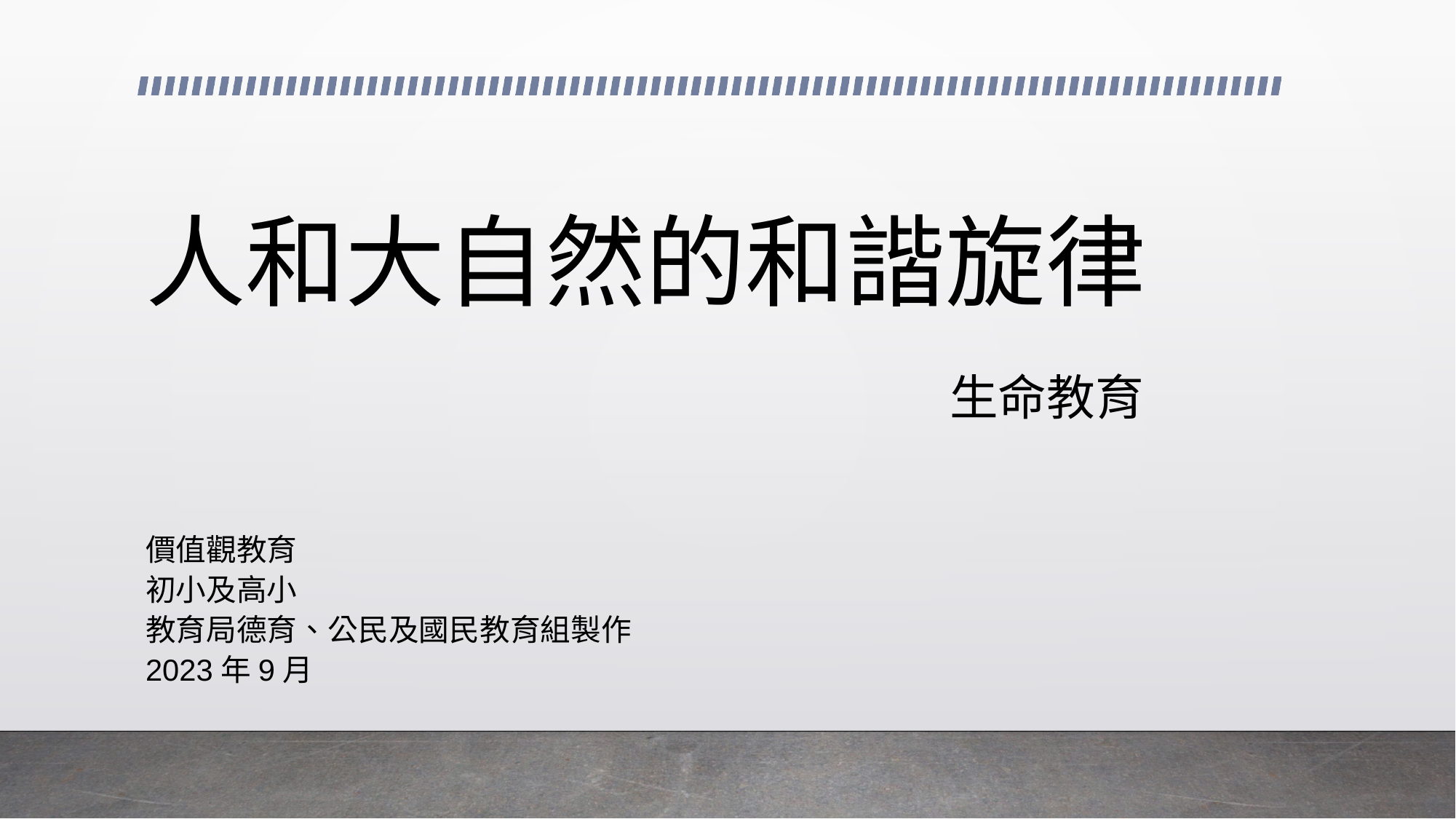

# 人和大自然的和諧旋律 生命教育
價值觀教育
初小及高小
教育局德育、公民及國民教育組製作
2023年9月